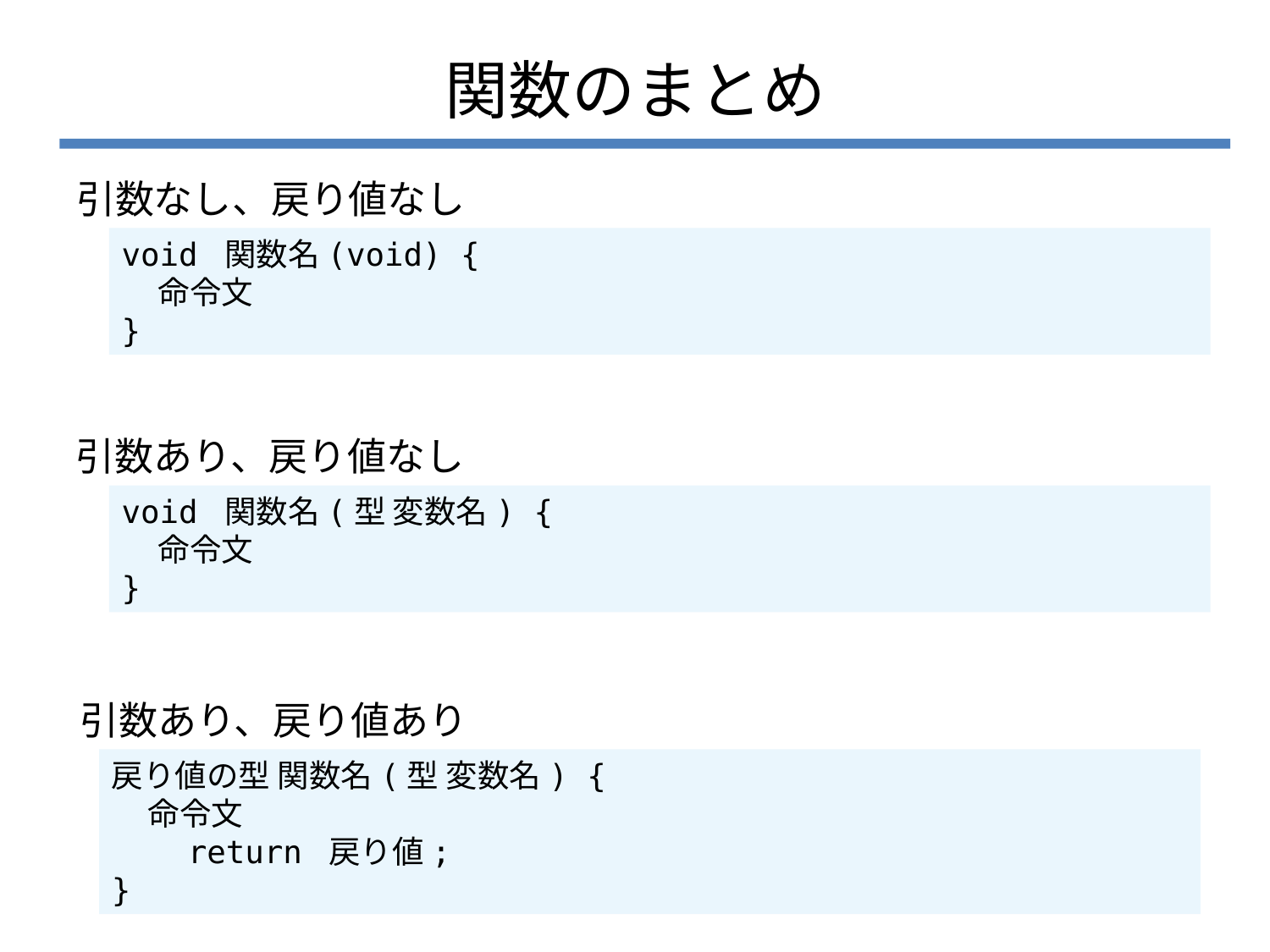

# 関数のまとめ
引数なし、戻り値なし
void 関数名(void) {
    命令文
}
引数あり、戻り値なし
void 関数名(型 変数名) {
    命令文
}
引数あり、戻り値あり
戻り値の型 関数名(型 変数名) {
    命令文
    return 戻り値;
}